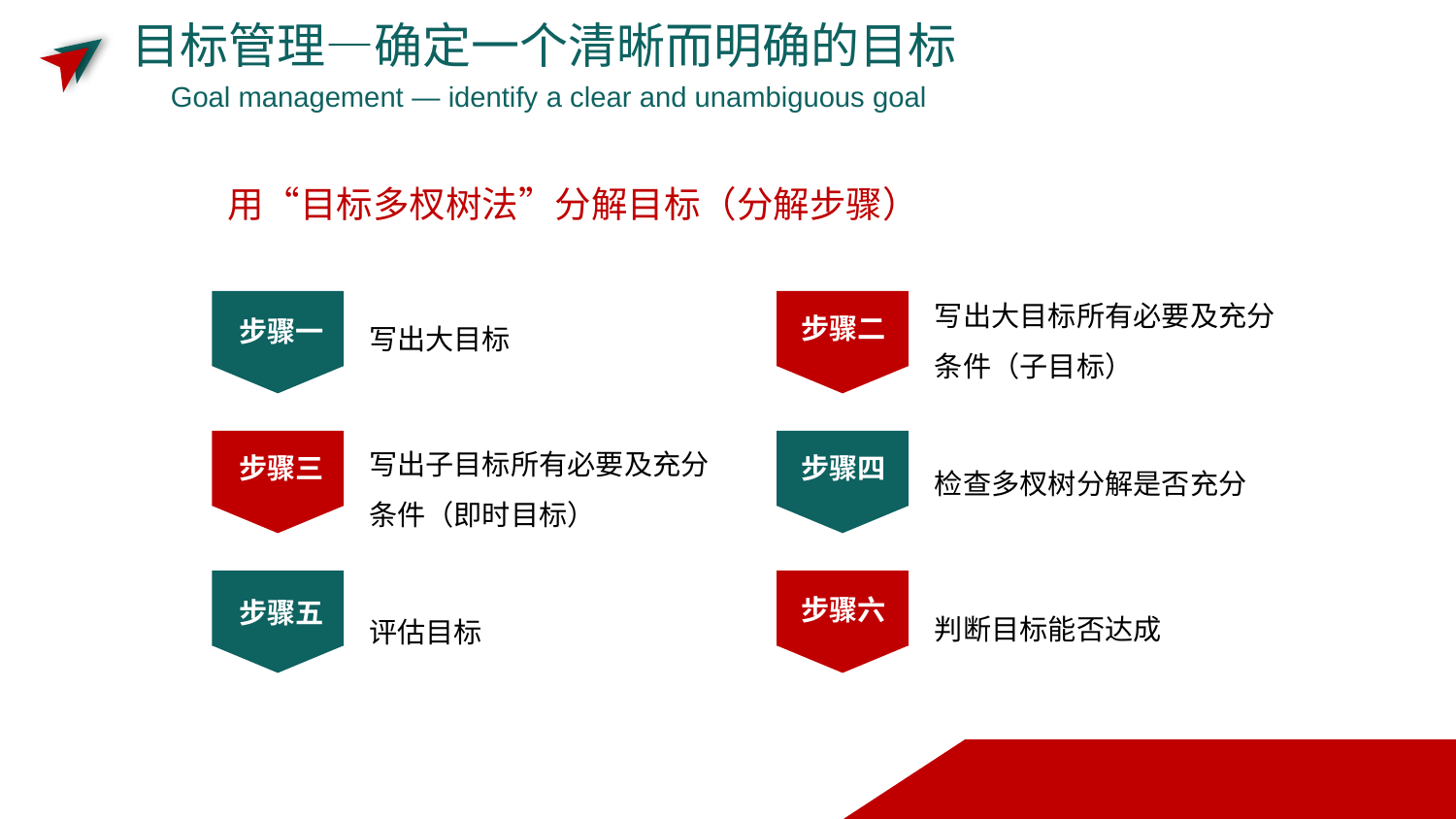

目标管理—确定一个清晰而明确的目标

Goal management — identify a clear and unambiguous goal
用“目标多杈树法”分解目标（分解步骤）
写出大目标所有必要及充分条件（子目标）

写出大目标
步骤二
步骤一
写出子目标所有必要及充分条件（即时目标）

检查多杈树分解是否充分
步骤三
步骤四

步骤六
判断目标能否达成
步骤五
评估目标